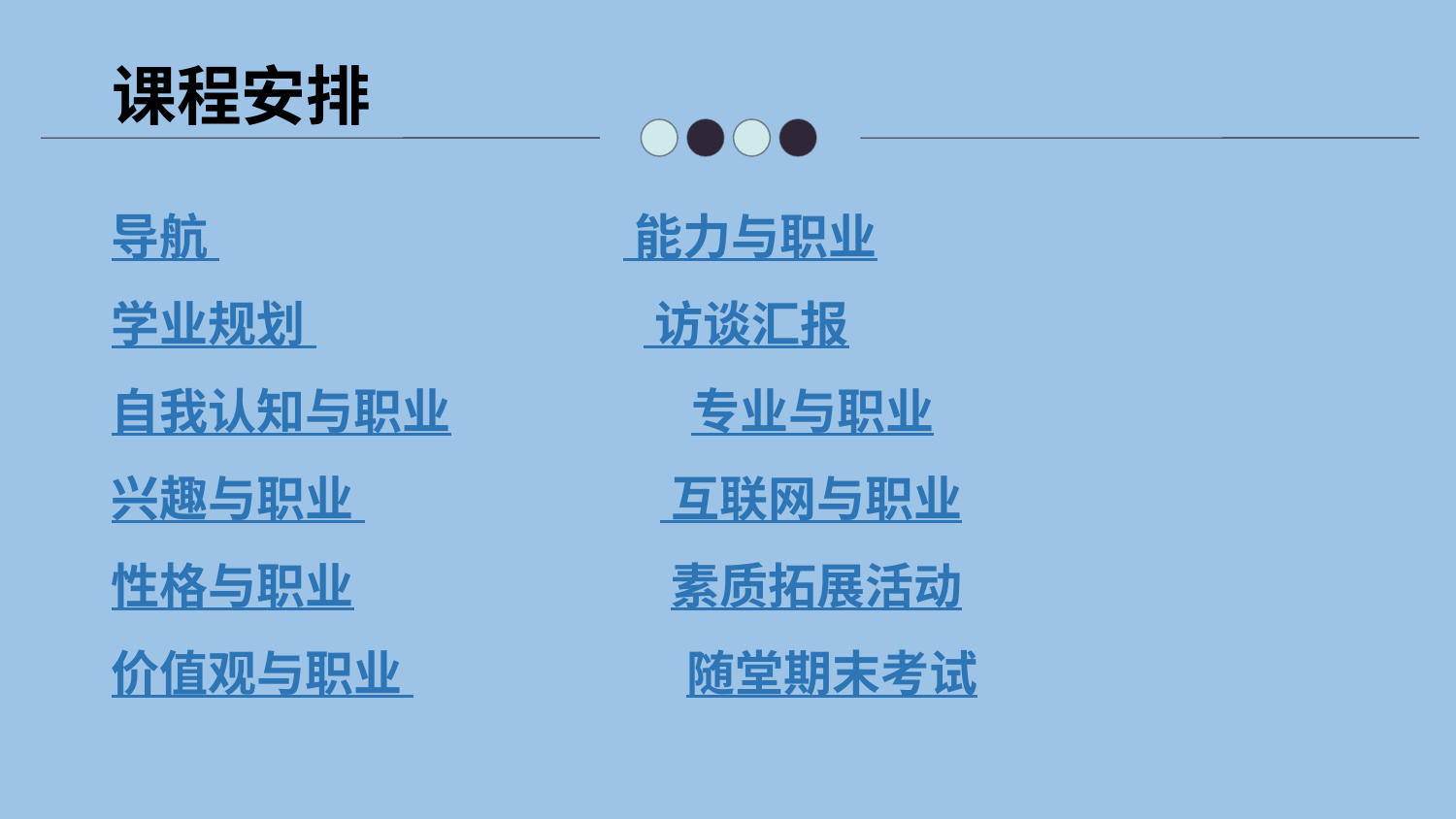

课程安排

导航                                       能力与职业
学业规划                                访谈汇报
自我认知与职业                      专业与职业
兴趣与职业                             互联网与职业
性格与职业                             素质拓展活动
价值观与职业                          随堂期末考试